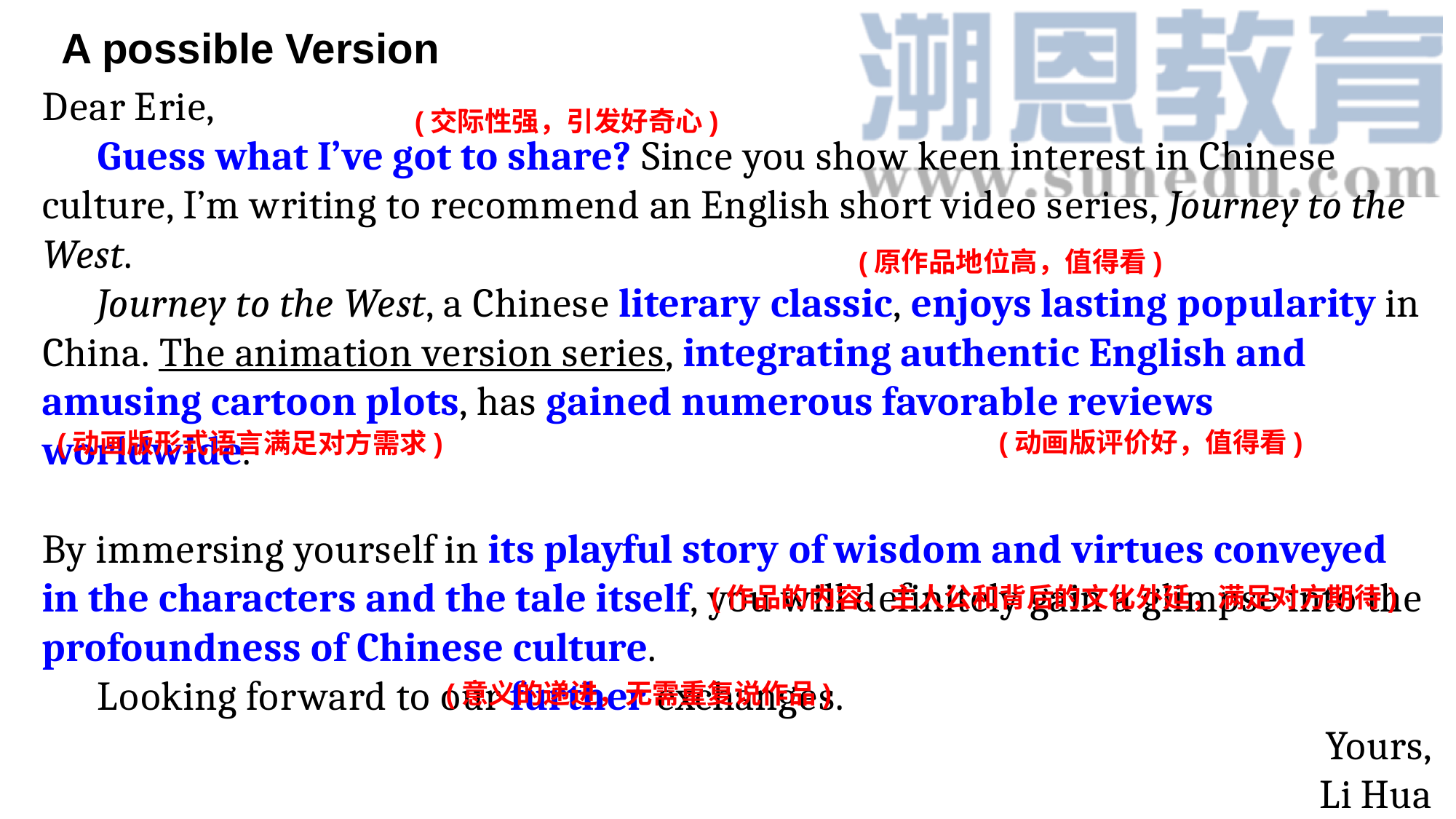

A possible Version
Dear Erie,
      Guess what I’ve got to share? Since you show keen interest in Chinese culture, I’m writing to recommend an English short video series, Journey to the West.
      Journey to the West, a Chinese literary classic, enjoys lasting popularity in China. The animation version series, integrating authentic English and amusing cartoon plots, has gained numerous favorable reviews worldwide.

By immersing yourself in its playful story of wisdom and virtues conveyed in the characters and the tale itself, you will definitely gain a glimpse into the profoundness of Chinese culture.
      Looking forward to our further exchanges.
Yours,
Li Hua
(99 words)
(交际性强，引发好奇心)
(原作品地位高，值得看)
(动画版评价好，值得看)
(动画版形式语言满足对方需求)
(作品的内容、主人公和背后的文化外延，满足对方期待)
(意义的递进，无需重复说作品)